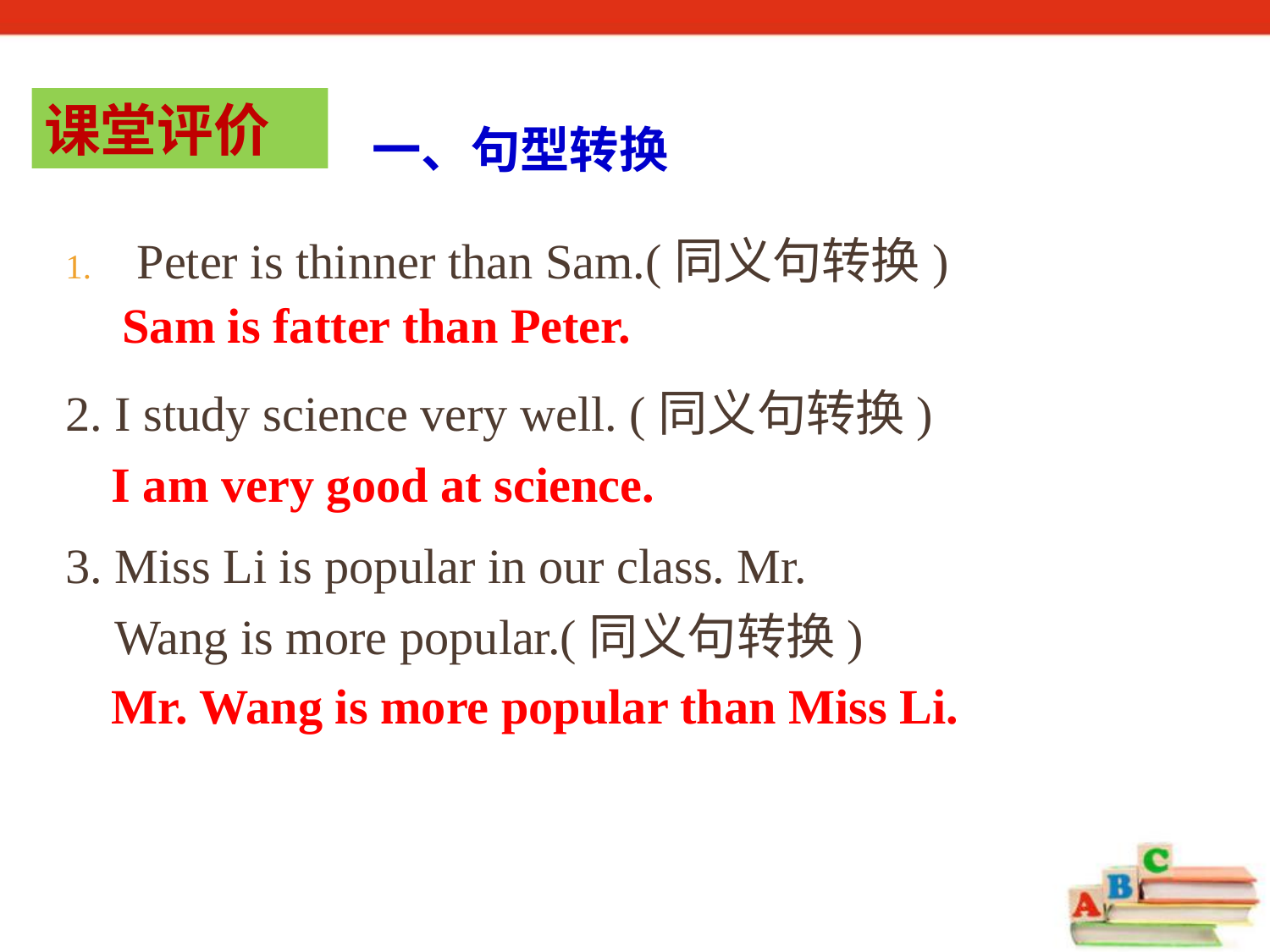

课堂评价
一、句型转换
Peter is thinner than Sam.(同义句转换)

2. I study science very well. (同义句转换)

3. Miss Li is popular in our class. Mr.
    Wang is more popular.(同义句转换)

Sam is fatter than Peter.
I am very good at science.
Mr. Wang is more popular than Miss Li.